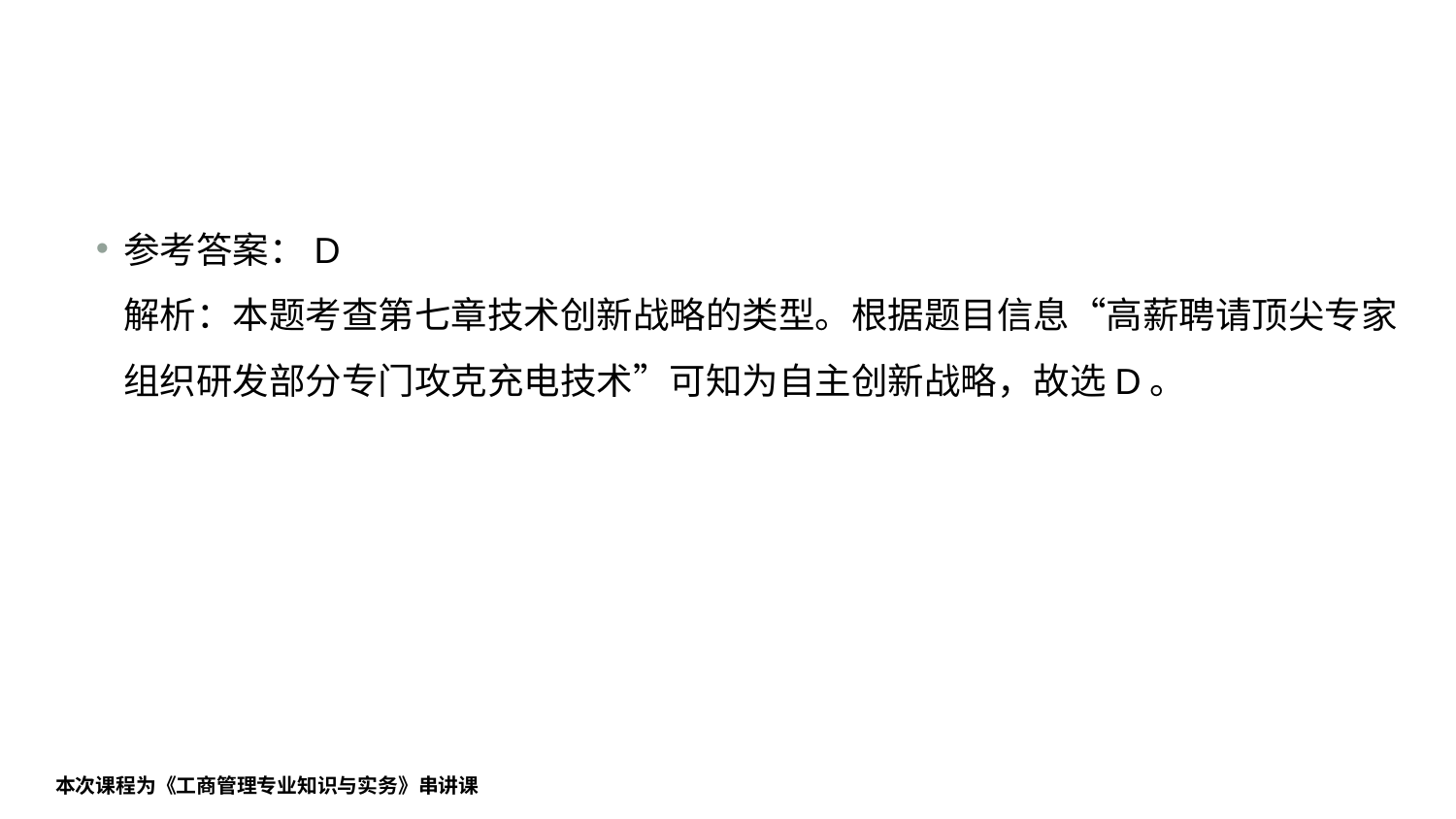

#

参考答案：D
解析：本题考查第七章技术创新战略的类型。根据题目信息“高薪聘请顶尖专家组织研发部分专门攻克充电技术”可知为自主创新战略，故选D。